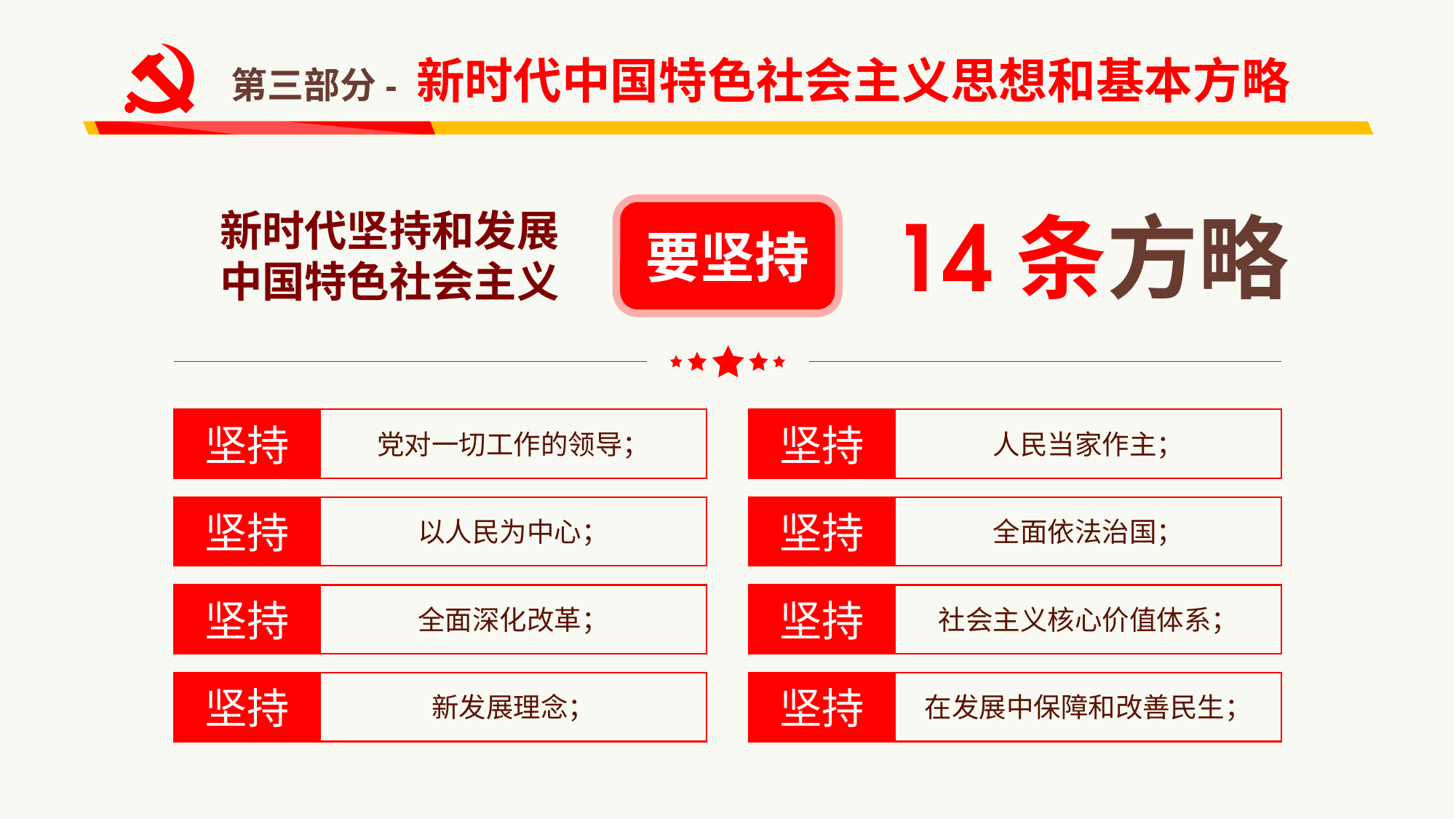

第三部分- 新时代中国特色社会主义思想和基本方略
14条方略
新时代坚持和发展
中国特色社会主义
要坚持

坚持

党对一切工作的领导；
坚持

人民当家作主；
坚持

以人民为中心；
坚持

全面依法治国；
坚持

全面深化改革；
坚持

社会主义核心价值体系；
坚持

新发展理念；
坚持

在发展中保障和改善民生；